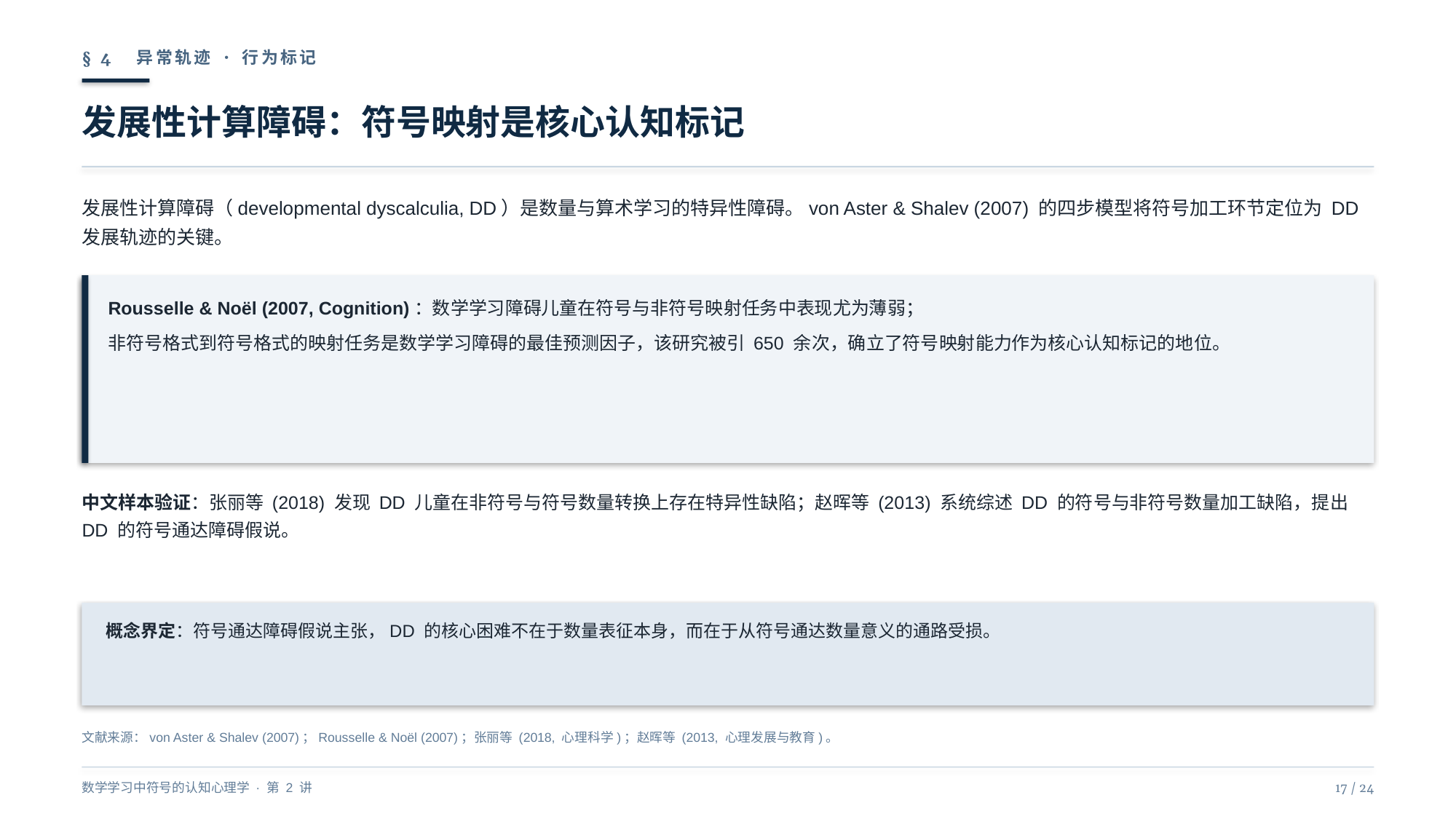

§ 4　异常轨迹 · 行为标记

发展性计算障碍：符号映射是核心认知标记

发展性计算障碍（developmental dyscalculia, DD）是数量与算术学习的特异性障碍。von Aster & Shalev (2007) 的四步模型将符号加工环节定位为 DD 发展轨迹的关键。

Rousselle & Noël (2007, Cognition)：数学学习障碍儿童在符号与非符号映射任务中表现尤为薄弱；
非符号格式到符号格式的映射任务是数学学习障碍的最佳预测因子，该研究被引 650 余次，确立了符号映射能力作为核心认知标记的地位。
中文样本验证：张丽等 (2018) 发现 DD 儿童在非符号与符号数量转换上存在特异性缺陷；赵晖等 (2013) 系统综述 DD 的符号与非符号数量加工缺陷，提出 DD 的符号通达障碍假说。

概念界定：符号通达障碍假说主张，DD 的核心困难不在于数量表征本身，而在于从符号通达数量意义的通路受损。
文献来源：von Aster & Shalev (2007)；Rousselle & Noël (2007)；张丽等 (2018, 心理科学)；赵晖等 (2013, 心理发展与教育)。

数学学习中符号的认知心理学 · 第 2 讲
17 / 24